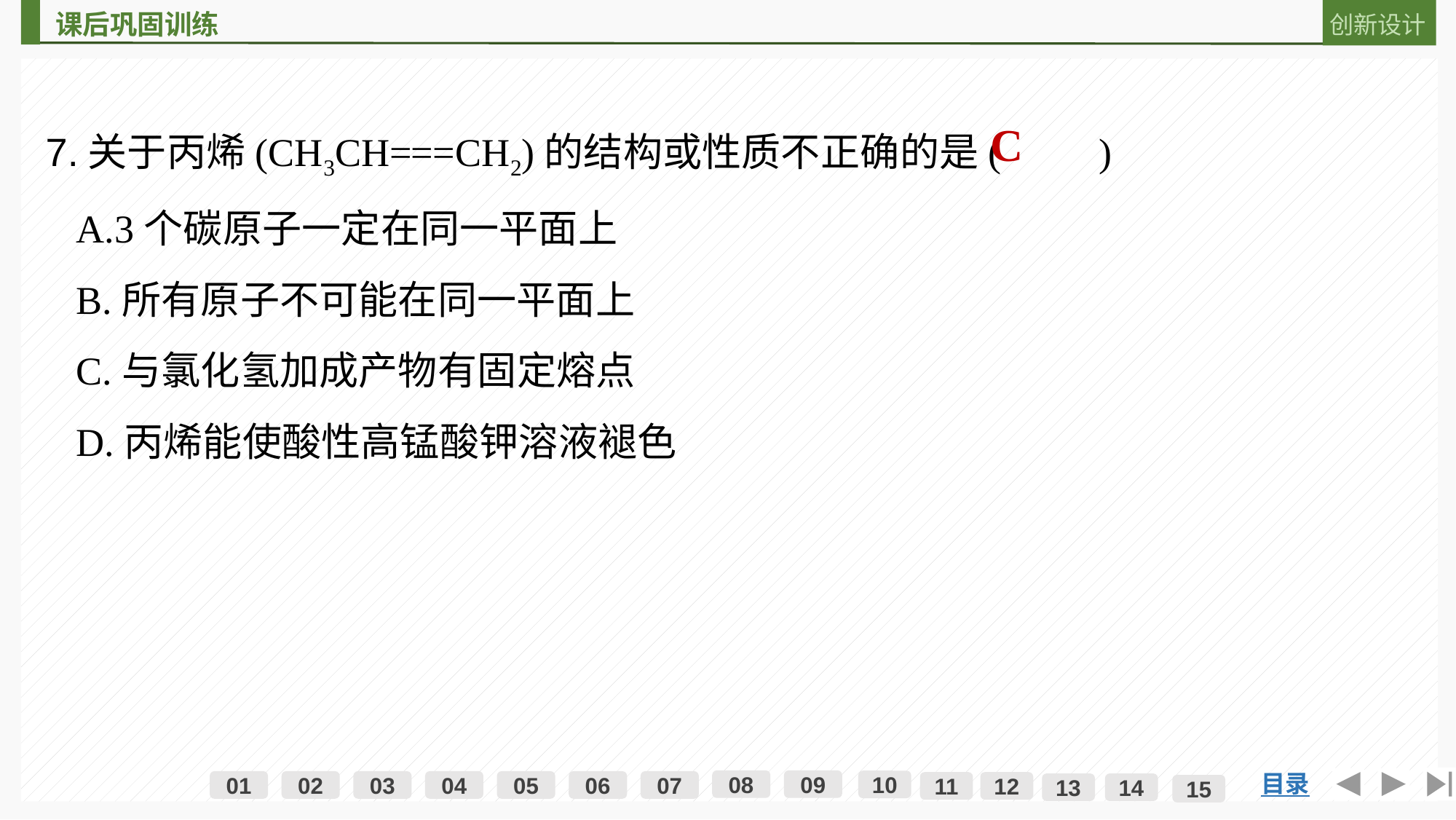

7.关于丙烯(CH3CH===CH2)的结构或性质不正确的是(　　)
C
A.3个碳原子一定在同一平面上
B.所有原子不可能在同一平面上
C.与氯化氢加成产物有固定熔点
D.丙烯能使酸性高锰酸钾溶液褪色